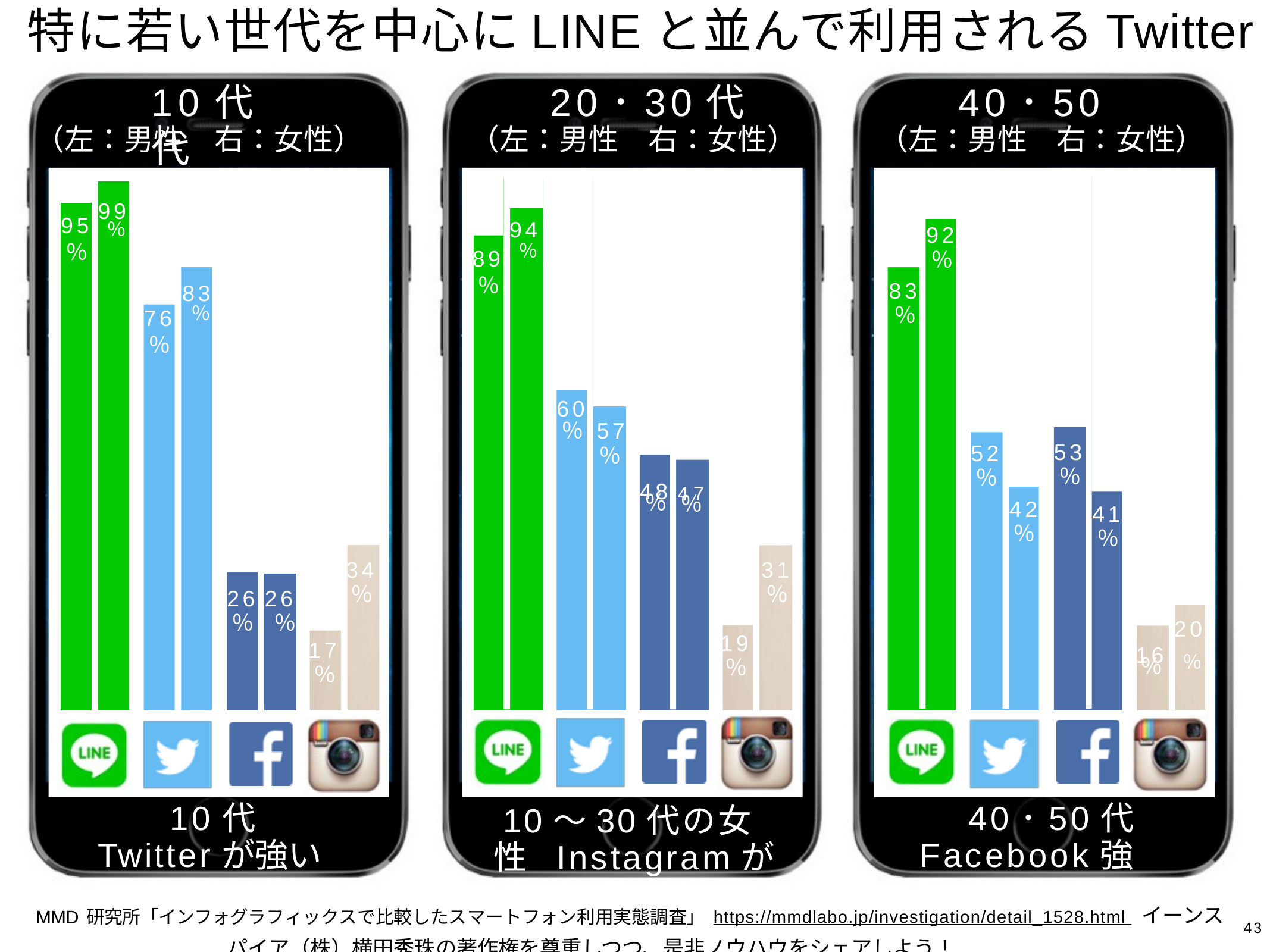

# 特に若い世代を中心にLINEと並んで利用されるTwitter

10代	20･30代	40･50代
（左：男性	右：女性）	（左：男性	右：女性）	（左：男性
右：女性）

99
95 ％
％
94
89 ％
％
92
％
83
76 ％
％
83
％
60
％ 57
％
53
％
52
％
48 47
％
％
42
％
41
％
34
％
31
％
26 26
％	％
20
16 ％
19
％
17
％
％

10代  Twitterが強い
40･50代  Facebook強い
10～30代の女性  Instagramが強い
MMD研究所「インフォグラフィックスで比較したスマートフォン利用実態調査」https://mmdlabo.jp/investigation/detail_1528.html  イーンスパイア（株）横田秀珠の著作権を尊重しつつ、是非ノウハウをシェアしよう！
43